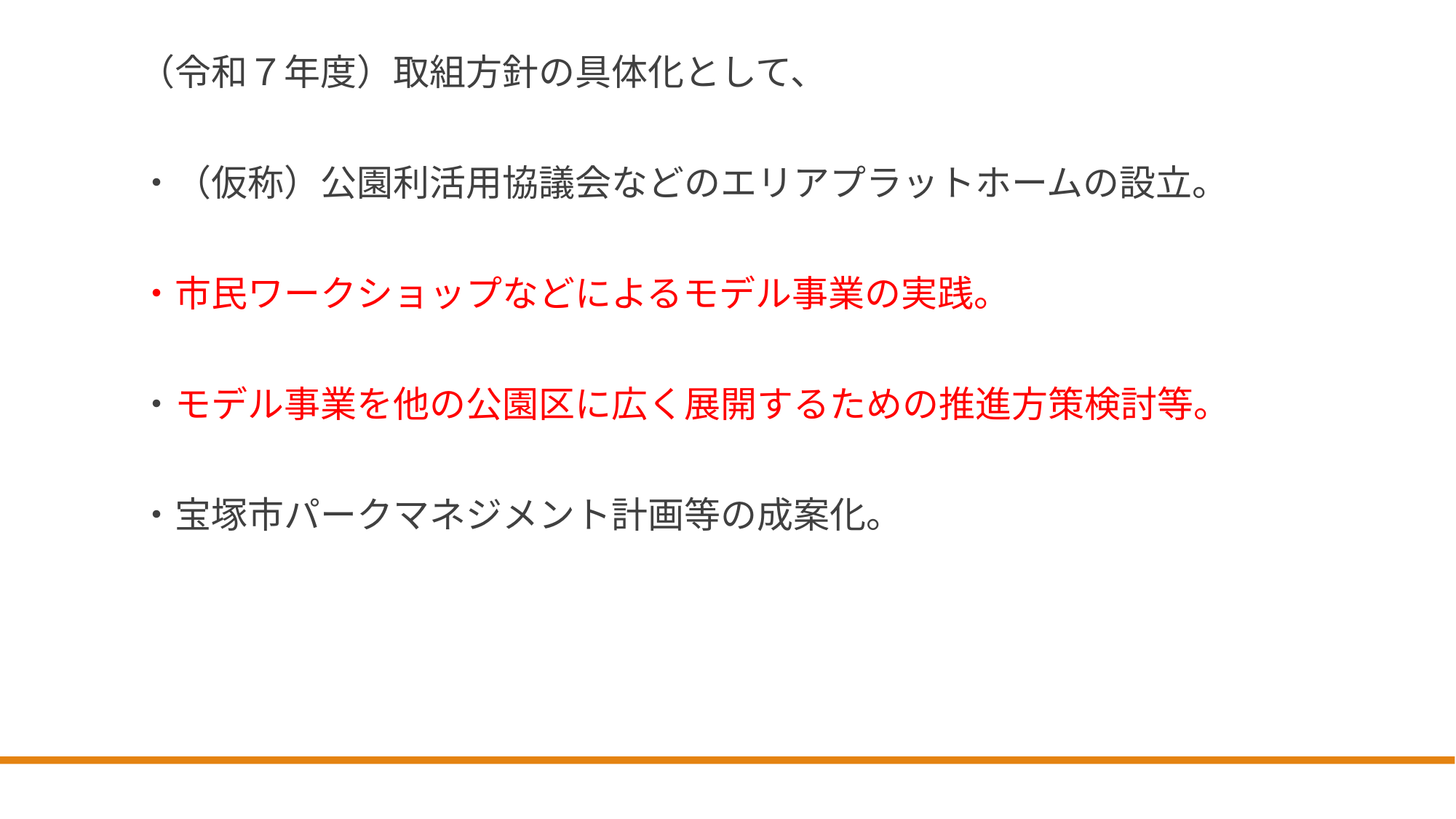

（令和７年度）取組方針の具体化として、
・（仮称）公園利活用協議会などのエリアプラットホームの設立。
・市民ワークショップなどによるモデル事業の実践。
・モデル事業を他の公園区に広く展開するための推進方策検討等。
・宝塚市パークマネジメント計画等の成案化。

5